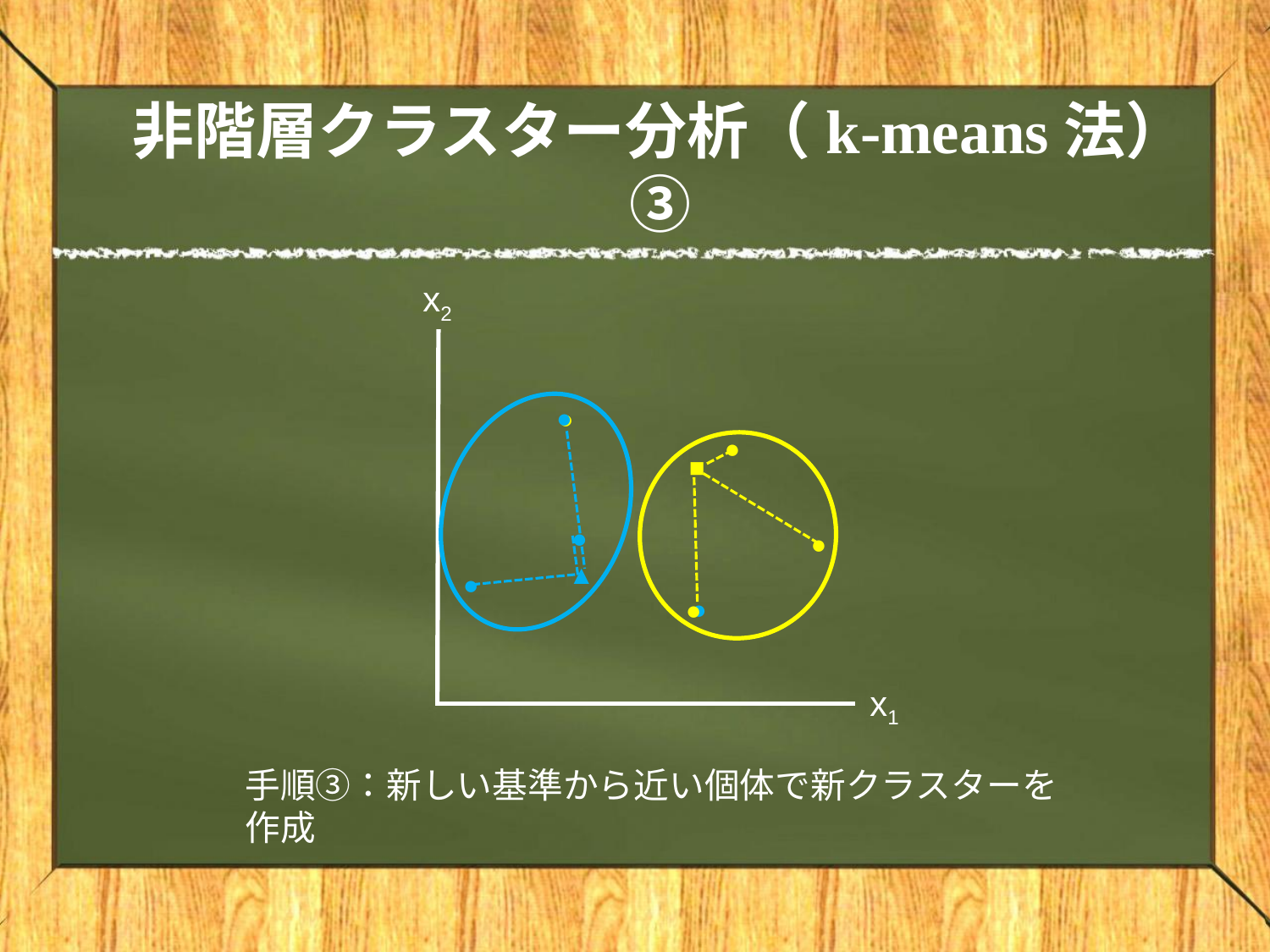

# 非階層クラスター分析（k-means法）③
x2

●
●
●

■
●
●
▲
●
●
●
x1
手順③：新しい基準から近い個体で新クラスターを作成